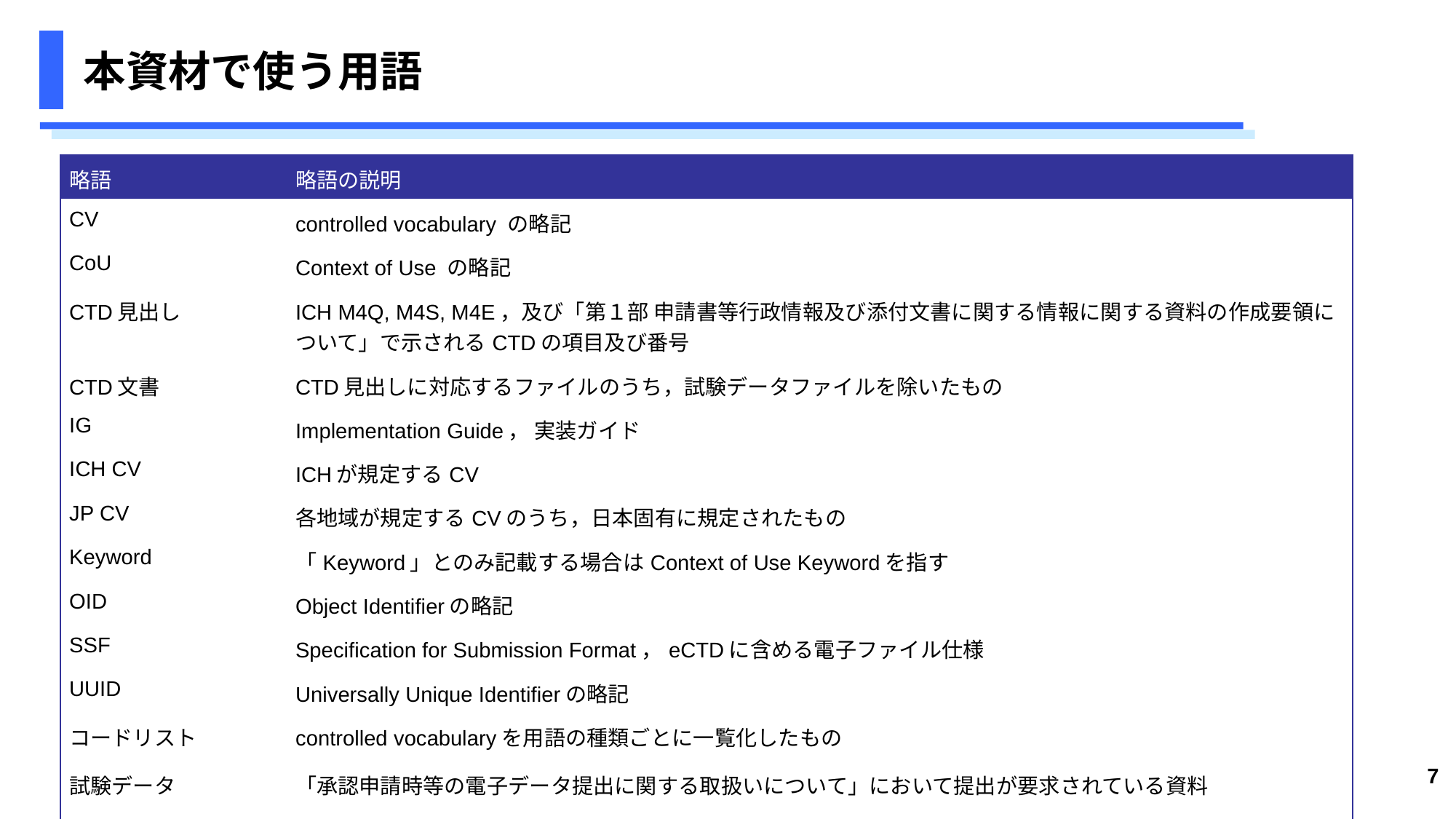

# 本資材で使う用語
| 略語 | 略語の説明 |
| --- | --- |
| CV | controlled vocabulary の略記 |
| CoU | Context of Use の略記 |
| CTD見出し | ICH M4Q, M4S, M4E，及び「第１部 申請書等行政情報及び添付文書に関する情報に関する資料の作成要領について」で示されるCTDの項目及び番号 |
| CTD文書 | CTD見出しに対応するファイルのうち，試験データファイルを除いたもの |
| IG | Implementation Guide， 実装ガイド |
| ICH CV | ICHが規定するCV |
| JP CV | 各地域が規定するCVのうち，日本固有に規定されたもの |
| Keyword | 「Keyword」とのみ記載する場合はContext of Use Keywordを指す |
| OID | Object Identifierの略記 |
| SSF | Specification for Submission Format，eCTDに含める電⼦ファイル仕様 |
| UUID | Universally Unique Identifierの略記 |
| コードリスト | controlled vocabularyを用語の種類ごとに一覧化したもの |
| 試験データ | 「承認申請時等の電子データ提出に関する取扱いについて」において提出が要求されている資料 |
| 申請者 CV | 申請者が定義するCV |
7